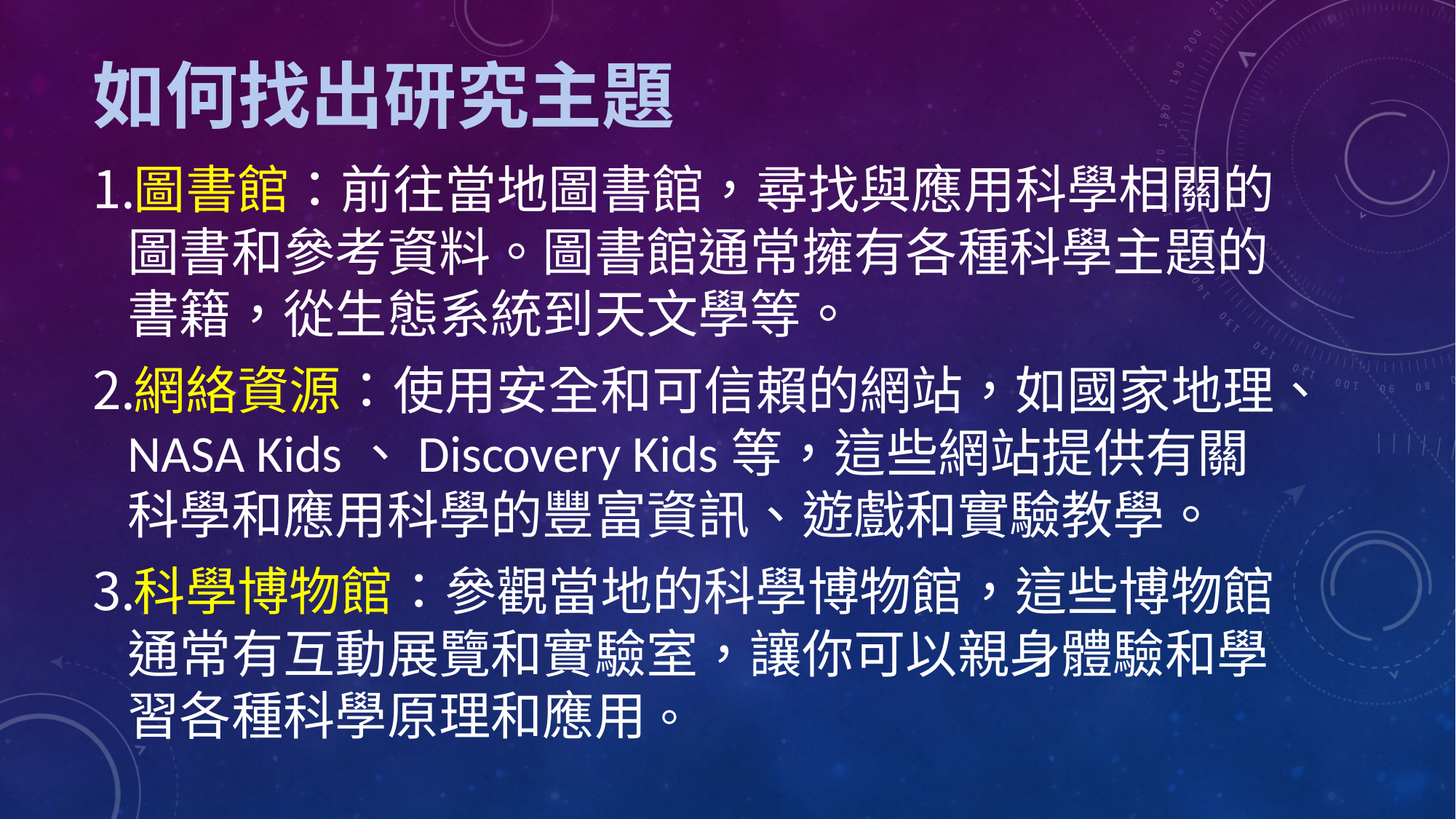

# 如何找出研究主題
圖書館：前往當地圖書館，尋找與應用科學相關的圖書和參考資料。圖書館通常擁有各種科學主題的書籍，從生態系統到天文學等。
網絡資源：使用安全和可信賴的網站，如國家地理、NASA Kids、Discovery Kids等，這些網站提供有關科學和應用科學的豐富資訊、遊戲和實驗教學。
科學博物館：參觀當地的科學博物館，這些博物館通常有互動展覽和實驗室，讓你可以親身體驗和學習各種科學原理和應用。